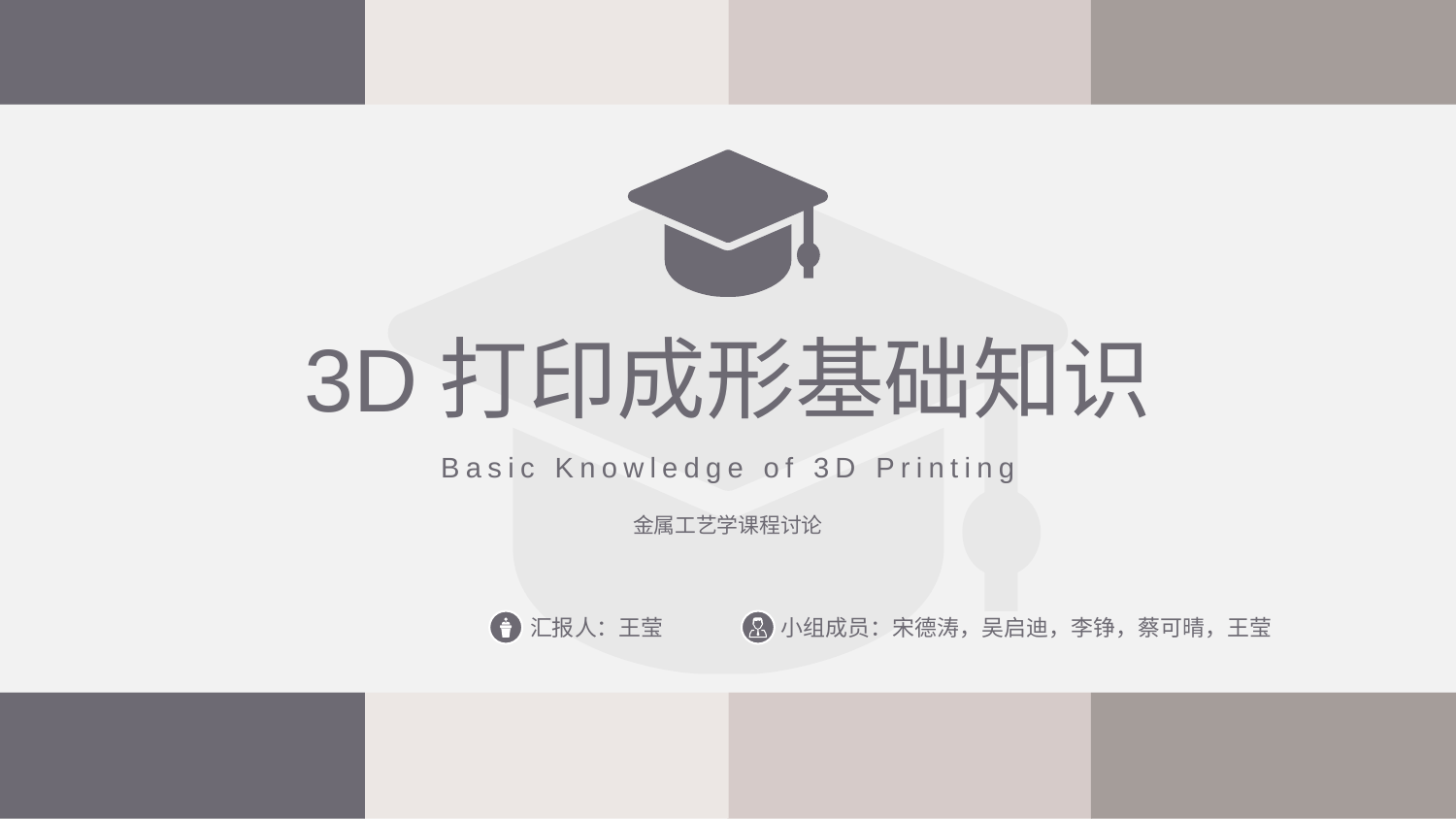

3D打印成形基础知识
Basic Knowledge of 3D Printing
金属工艺学课程讨论
汇报人：王莹
小组成员：宋德涛，吴启迪，李铮，蔡可晴，王莹